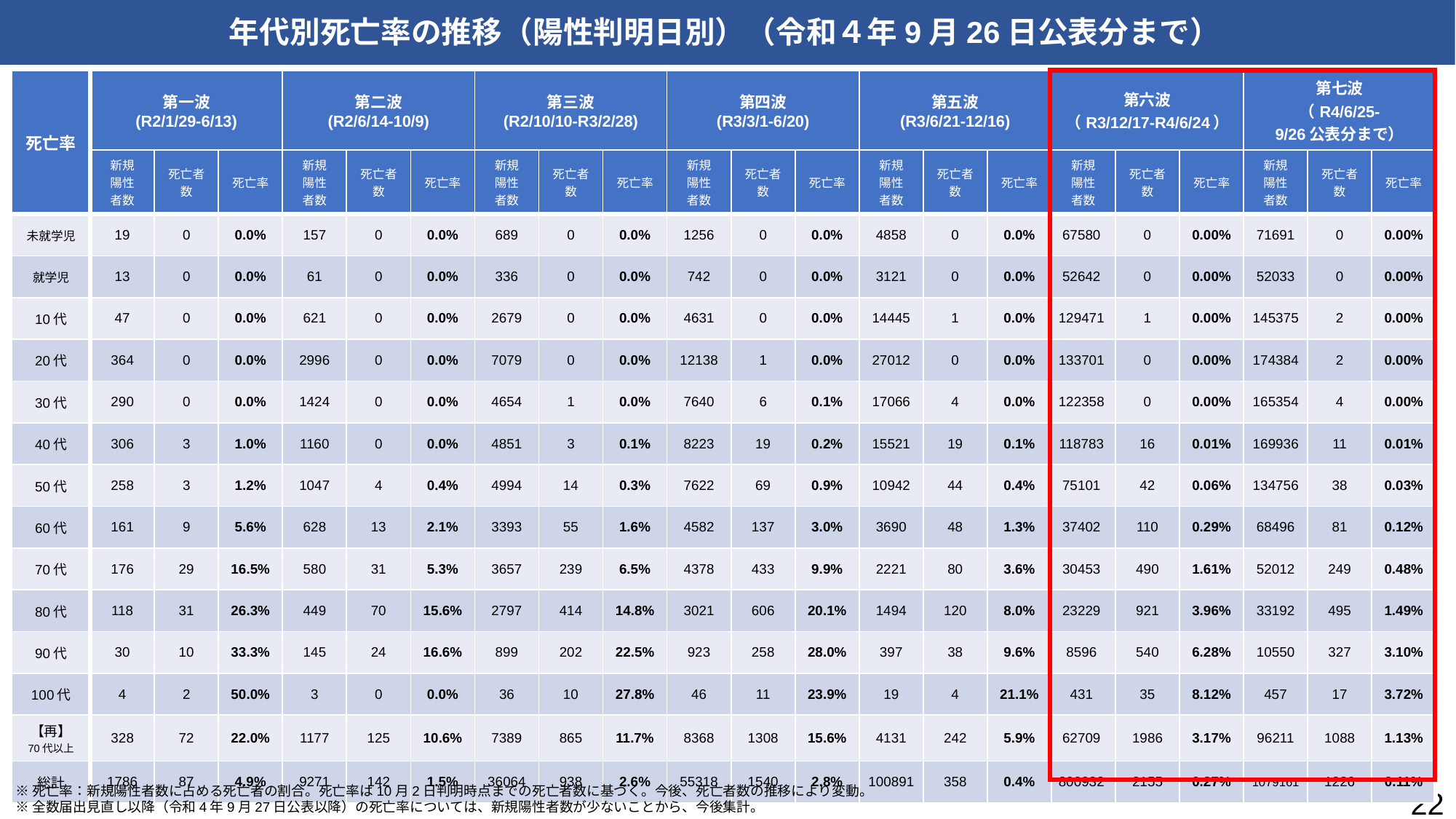

年代別死亡率の推移（陽性判明日別）（令和４年9月26日公表分まで）
| 死亡率 | 第一波 (R2/1/29-6/13) |  |  | 第二波 (R2/6/14-10/9) |  |  | 第三波 (R2/10/10-R3/2/28) |  |  | 第四波 (R3/3/1-6/20) |  |  | 第五波 (R3/6/21-12/16) |  |  | 第六波 （R3/12/17-R4/6/24） |  |  | 第七波 （R4/6/25- 9/26公表分まで） |  |  |
| --- | --- | --- | --- | --- | --- | --- | --- | --- | --- | --- | --- | --- | --- | --- | --- | --- | --- | --- | --- | --- | --- |
|  | 新規 陽性 者数 | 死亡者数 | 死亡率 | 新規 陽性 者数 | 死亡者数 | 死亡率 | 新規 陽性 者数 | 死亡者数 | 死亡率 | 新規 陽性 者数 | 死亡者数 | 死亡率 | 新規 陽性 者数 | 死亡者数 | 死亡率 | 新規 陽性 者数 | 死亡者数 | 死亡率 | 新規 陽性 者数 | 死亡者数 | 死亡率 |
| 未就学児 | 19 | 0 | 0.0% | 157 | 0 | 0.0% | 689 | 0 | 0.0% | 1256 | 0 | 0.0% | 4858 | 0 | 0.0% | 67580 | 0 | 0.00% | 71691 | 0 | 0.00% |
| 就学児 | 13 | 0 | 0.0% | 61 | 0 | 0.0% | 336 | 0 | 0.0% | 742 | 0 | 0.0% | 3121 | 0 | 0.0% | 52642 | 0 | 0.00% | 52033 | 0 | 0.00% |
| 10代 | 47 | 0 | 0.0% | 621 | 0 | 0.0% | 2679 | 0 | 0.0% | 4631 | 0 | 0.0% | 14445 | 1 | 0.0% | 129471 | 1 | 0.00% | 145375 | 2 | 0.00% |
| 20代 | 364 | 0 | 0.0% | 2996 | 0 | 0.0% | 7079 | 0 | 0.0% | 12138 | 1 | 0.0% | 27012 | 0 | 0.0% | 133701 | 0 | 0.00% | 174384 | 2 | 0.00% |
| 30代 | 290 | 0 | 0.0% | 1424 | 0 | 0.0% | 4654 | 1 | 0.0% | 7640 | 6 | 0.1% | 17066 | 4 | 0.0% | 122358 | 0 | 0.00% | 165354 | 4 | 0.00% |
| 40代 | 306 | 3 | 1.0% | 1160 | 0 | 0.0% | 4851 | 3 | 0.1% | 8223 | 19 | 0.2% | 15521 | 19 | 0.1% | 118783 | 16 | 0.01% | 169936 | 11 | 0.01% |
| 50代 | 258 | 3 | 1.2% | 1047 | 4 | 0.4% | 4994 | 14 | 0.3% | 7622 | 69 | 0.9% | 10942 | 44 | 0.4% | 75101 | 42 | 0.06% | 134756 | 38 | 0.03% |
| 60代 | 161 | 9 | 5.6% | 628 | 13 | 2.1% | 3393 | 55 | 1.6% | 4582 | 137 | 3.0% | 3690 | 48 | 1.3% | 37402 | 110 | 0.29% | 68496 | 81 | 0.12% |
| 70代 | 176 | 29 | 16.5% | 580 | 31 | 5.3% | 3657 | 239 | 6.5% | 4378 | 433 | 9.9% | 2221 | 80 | 3.6% | 30453 | 490 | 1.61% | 52012 | 249 | 0.48% |
| 80代 | 118 | 31 | 26.3% | 449 | 70 | 15.6% | 2797 | 414 | 14.8% | 3021 | 606 | 20.1% | 1494 | 120 | 8.0% | 23229 | 921 | 3.96% | 33192 | 495 | 1.49% |
| 90代 | 30 | 10 | 33.3% | 145 | 24 | 16.6% | 899 | 202 | 22.5% | 923 | 258 | 28.0% | 397 | 38 | 9.6% | 8596 | 540 | 6.28% | 10550 | 327 | 3.10% |
| 100代 | 4 | 2 | 50.0% | 3 | 0 | 0.0% | 36 | 10 | 27.8% | 46 | 11 | 23.9% | 19 | 4 | 21.1% | 431 | 35 | 8.12% | 457 | 17 | 3.72% |
| 【再】 70代以上 | 328 | 72 | 22.0% | 1177 | 125 | 10.6% | 7389 | 865 | 11.7% | 8368 | 1308 | 15.6% | 4131 | 242 | 5.9% | 62709 | 1986 | 3.17% | 96211 | 1088 | 1.13% |
| 総計 | 1786 | 87 | 4.9% | 9271 | 142 | 1.5% | 36064 | 938 | 2.6% | 55318 | 1540 | 2.8% | 100891 | 358 | 0.4% | 800932 | 2155 | 0.27% | 1079161 | 1226 | 0.11% |

※死亡率：新規陽性者数に占める死亡者の割合。死亡率は10月2日判明時点までの死亡者数に基づく。今後、死亡者数の推移により変動。
※全数届出見直し以降（令和4年9月27日公表以降）の死亡率については、新規陽性者数が少ないことから、今後集計。
22